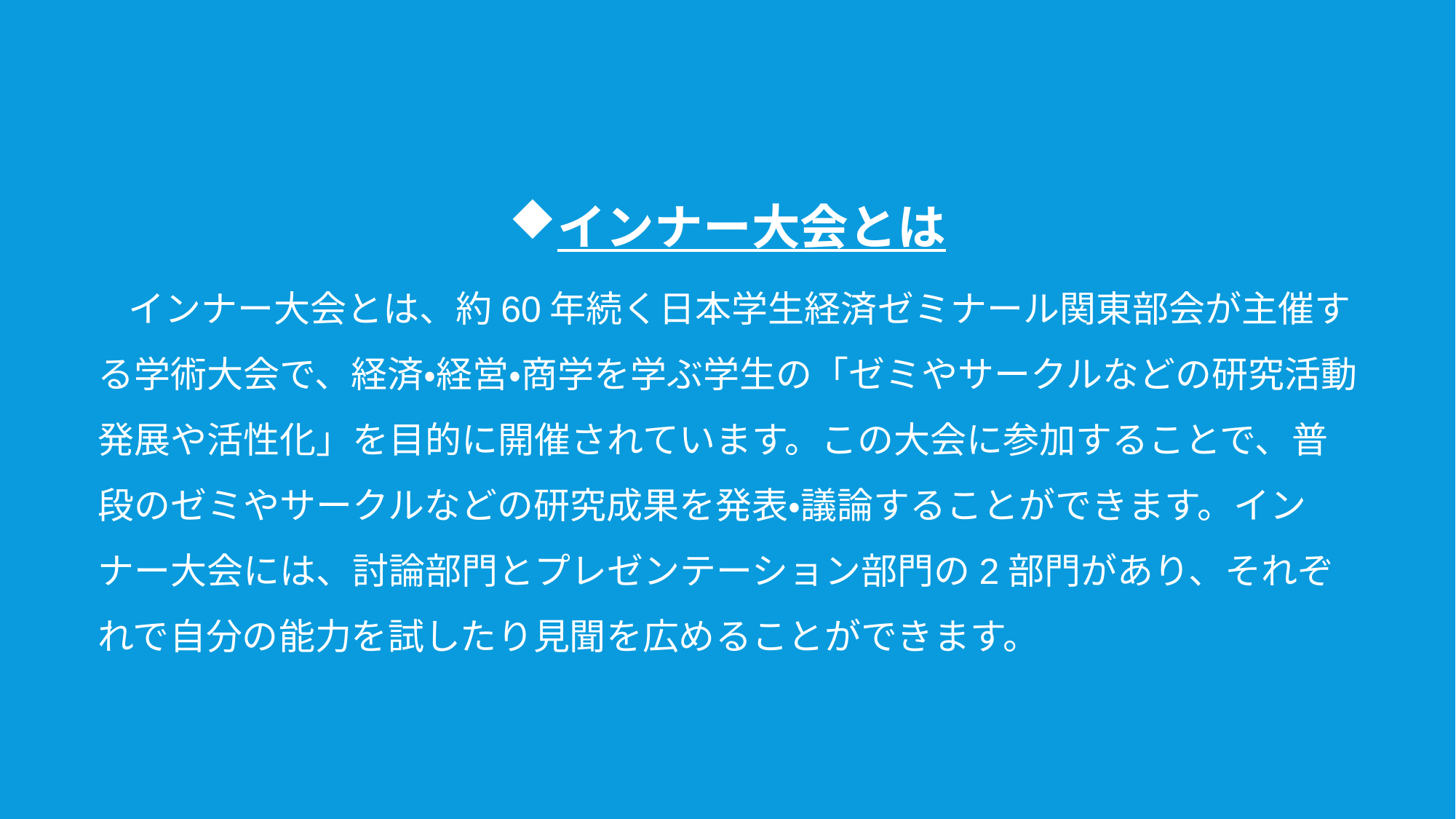

インナー大会とは
　インナー大会とは、約60年続く日本学生経済ゼミナール関東部会が主催する学術大会で、経済・経営・商学を学ぶ学生の「ゼミやサークルなどの研究活動発展や活性化」を目的に開催されています。この大会に参加することで、普段のゼミやサークルなどの研究成果を発表・議論することができます。インナー大会には、討論部門とプレゼンテーション部門の2部門があり、それぞれで自分の能力を試したり見聞を広めることができます。